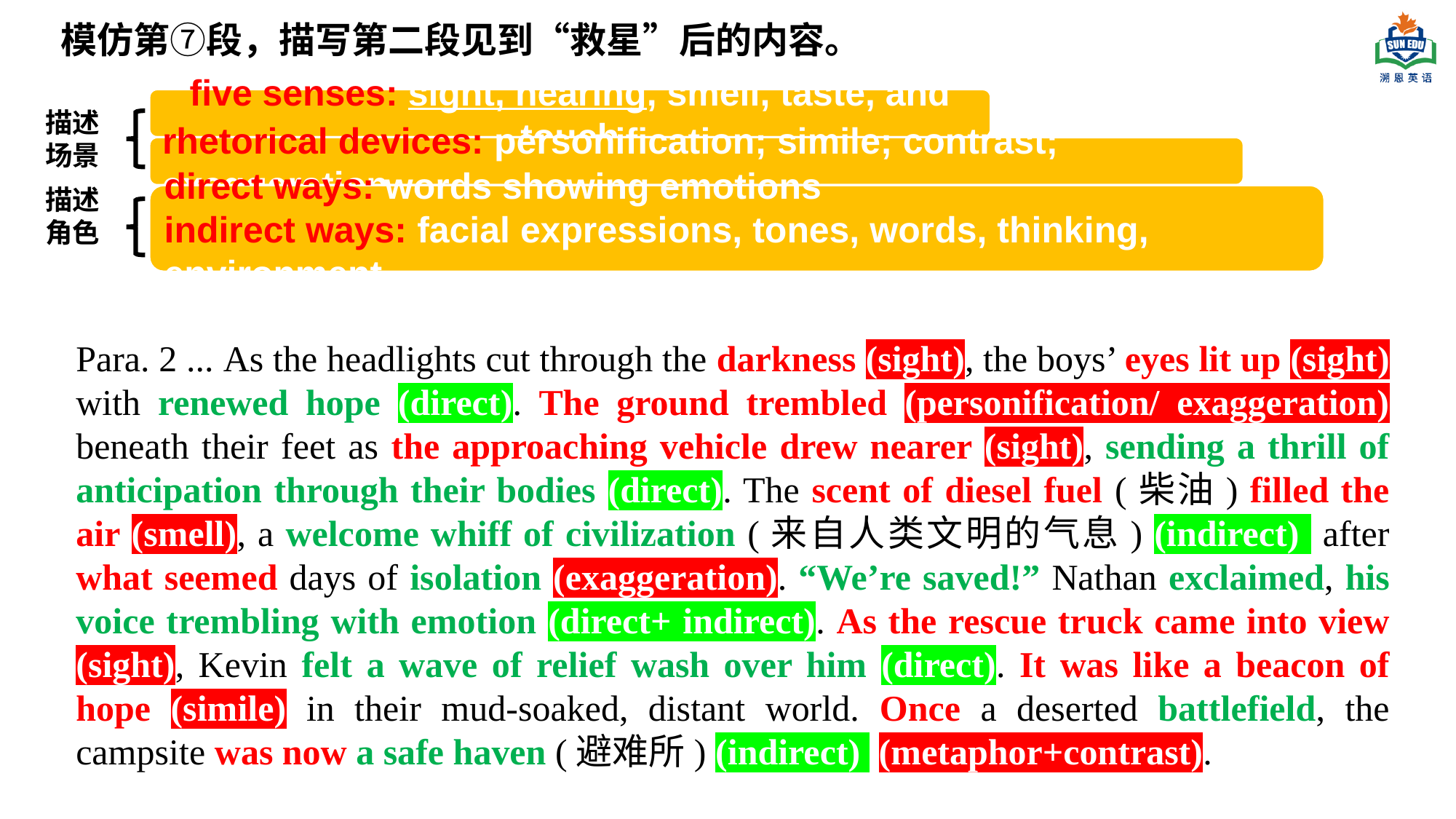

模仿第⑦段，描写第二段见到“救星”后的内容。
five senses: sight, hearing, smell, taste, and touch
描述场景

rhetorical devices: personification; simile; contrast; exaggeration
描述角色
direct ways: words showing emotions
indirect ways: facial expressions, tones, words, thinking, environment

Para. 2 ... As the headlights cut through the darkness (sight), the boys’ eyes lit up (sight) with renewed hope (direct). The ground trembled (personification/ exaggeration) beneath their feet as the approaching vehicle drew nearer (sight), sending a thrill of anticipation through their bodies (direct). The scent of diesel fuel (柴油) filled the air (smell), a welcome whiff of civilization (来自人类文明的气息) (indirect)  after what seemed days of isolation (exaggeration). “We’re saved!” Nathan exclaimed, his voice trembling with emotion (direct+ indirect). As the rescue truck came into view (sight), Kevin felt a wave of relief wash over him (direct). It was like a beacon of hope (simile) in their mud-soaked, distant world. Once a deserted battlefield, the campsite was now a safe haven (避难所) (indirect)  (metaphor+contrast).
Para. 2 ... As the headlights cut through the darkness, the boys’ eyes lit up with renewed hope. The ground trembled beneath their feet as the approaching vehicle drew nearer, sending a thrill of anticipation through their bodies. The scent of diesel fuel (柴油) filled the air, a welcome whiff of civilization (来自人类文明的气息) after what seemed days of isolation. “We’re saved!” Nathan exclaimed, his voice trembling with emotion. As the rescue truck came into view, Kevin felt a wave of relief wash over him. It was like a beacon of hope in their mud-soaked, distant world. Once a deserted battlefield, the campsite was now a safe haven.